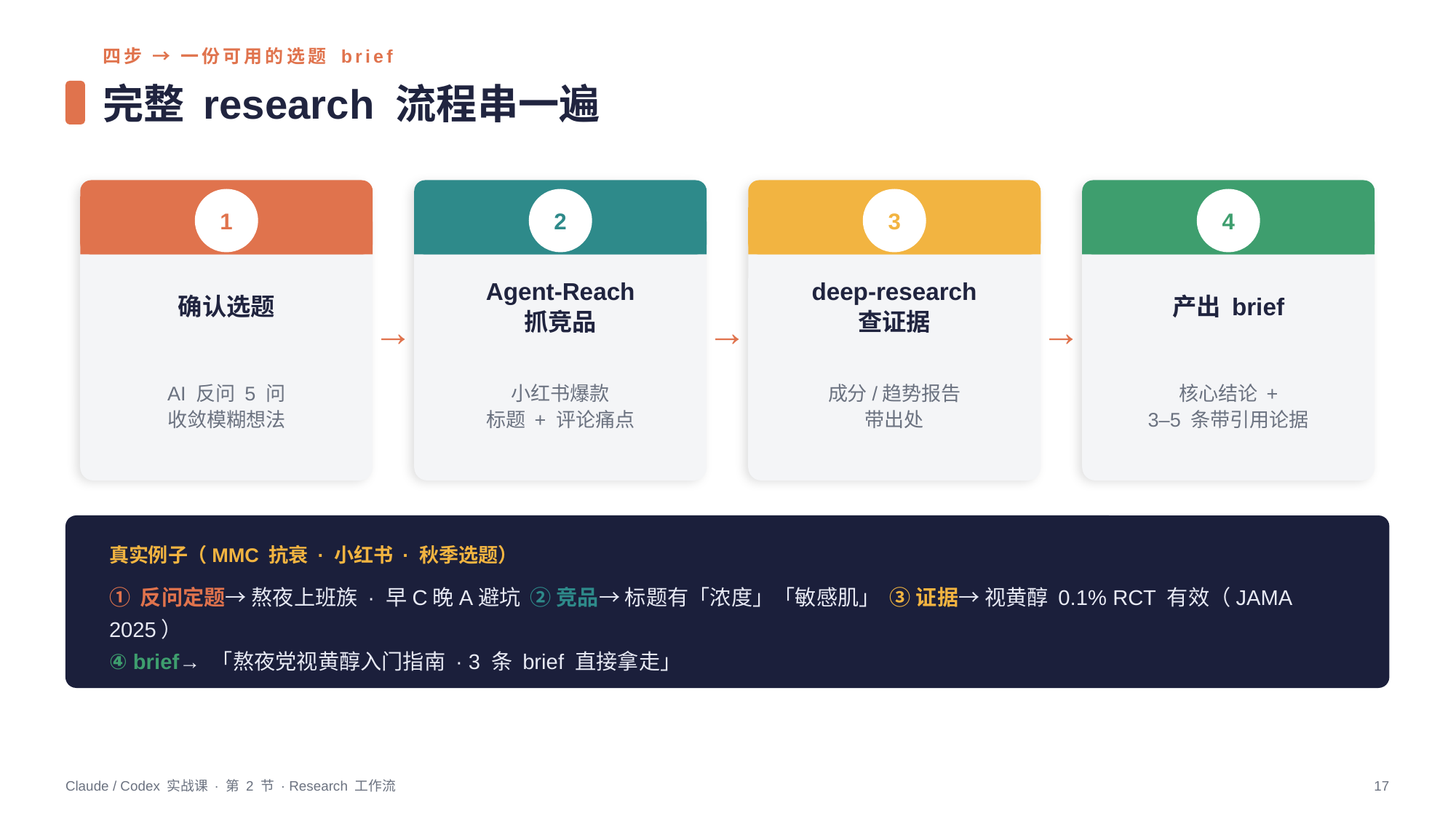

四步 → 一份可用的选题 brief
完整 research 流程串一遍

→

→

→

1

2

3

4

确认选题
Agent-Reach
抓竞品
deep-research
查证据
产出 brief
AI 反问 5 问
收敛模糊想法
小红书爆款
标题 + 评论痛点
成分/趋势报告
带出处
核心结论 +
3–5 条带引用论据

真实例子（MMC 抗衰 · 小红书 · 秋季选题）
① 反问定题→ 熬夜上班族 · 早C晚A避坑  ② 竞品→ 标题有「浓度」「敏感肌」  ③ 证据→ 视黄醇 0.1% RCT 有效（JAMA 2025）
④ brief→ 「熬夜党视黄醇入门指南 · 3 条 brief 直接拿走」
Claude / Codex 实战课 · 第 2 节 · Research 工作流
17